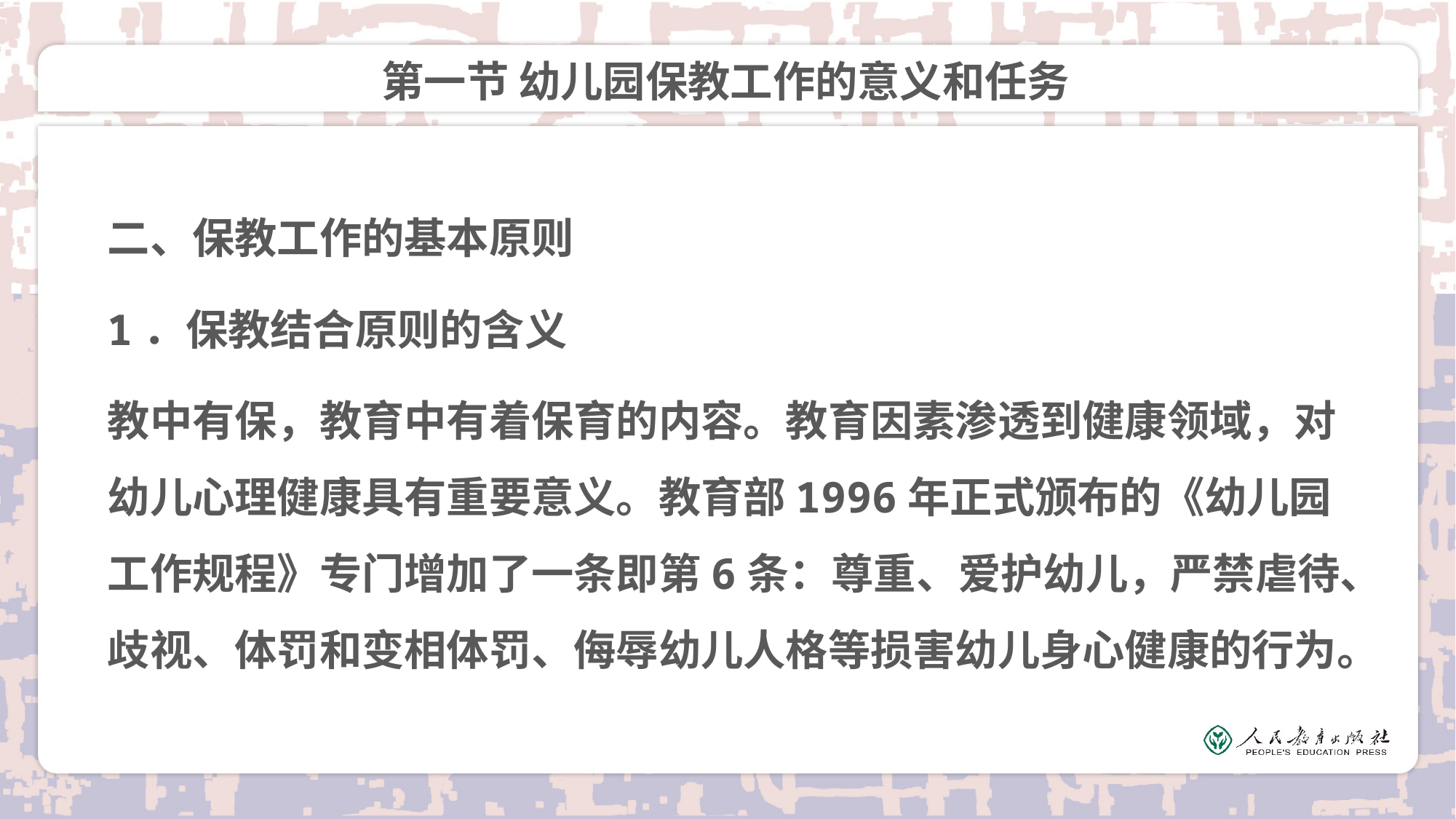

# 第一节 幼儿园保教工作的意义和任务
二、保教工作的基本原则
1．保教结合原则的含义
教中有保，教育中有着保育的内容。教育因素渗透到健康领域，对幼儿心理健康具有重要意义。教育部1996年正式颁布的《幼儿园工作规程》专门增加了一条即第6条：尊重、爱护幼儿，严禁虐待、歧视、体罚和变相体罚、侮辱幼儿人格等损害幼儿身心健康的行为。